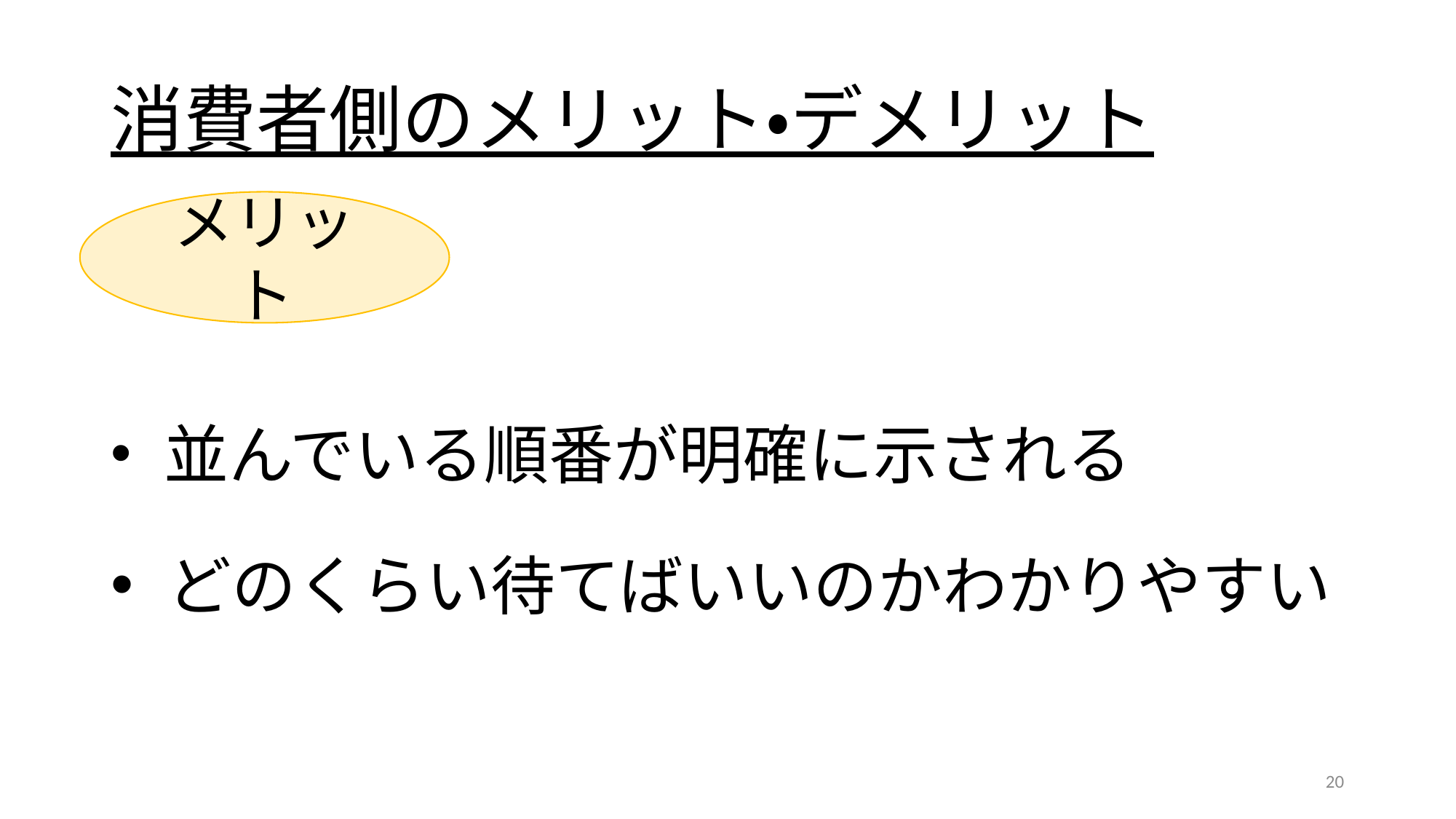

# 消費者側のメリット・デメリット
メリット

 並んでいる順番が明確に示される
 どのくらい待てばいいのかわかりやすい
20